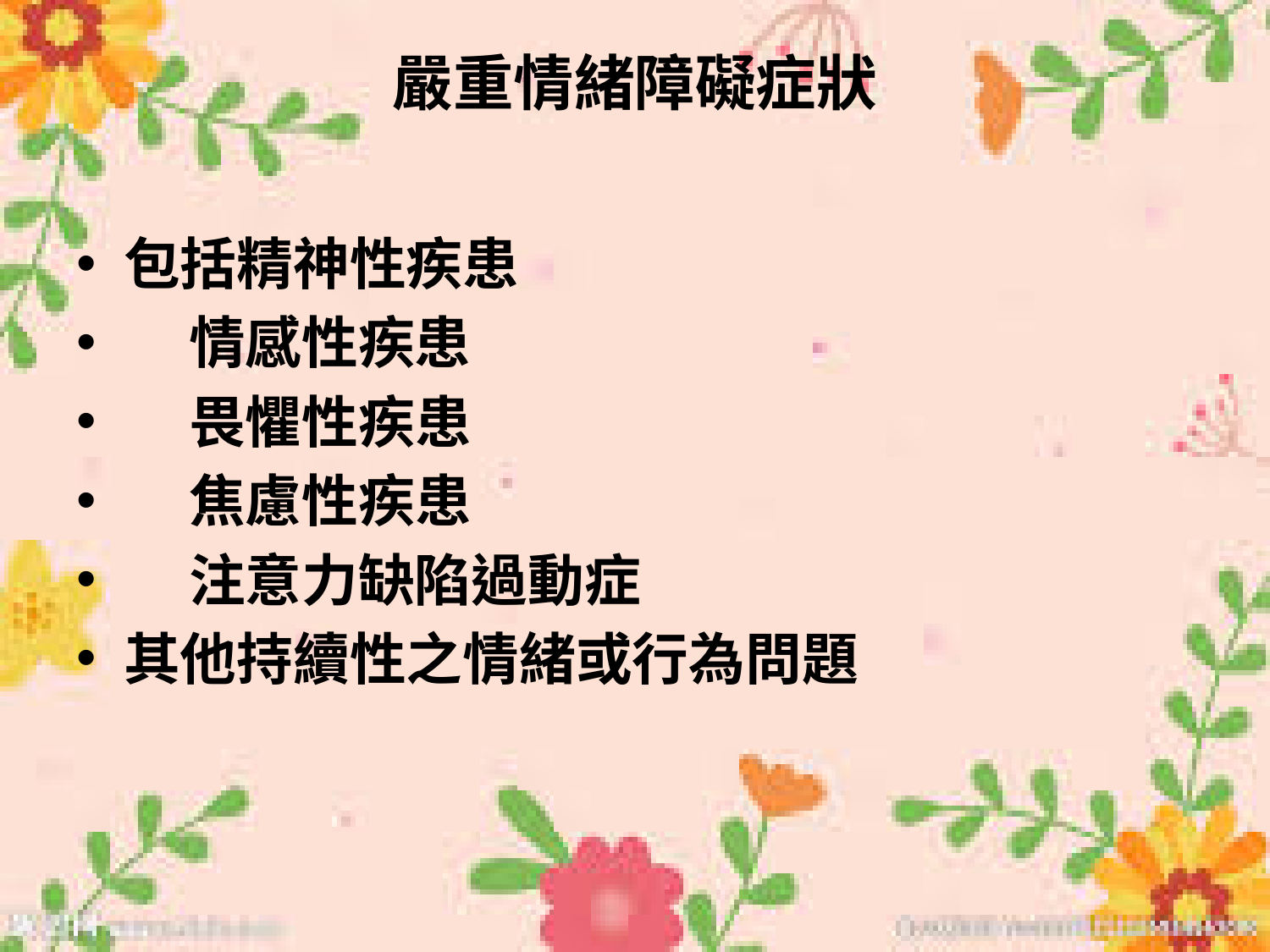

# 嚴重情緒障礙症狀
包括精神性疾患
    情感性疾患
    畏懼性疾患
    焦慮性疾患
    注意力缺陷過動症
其他持續性之情緒或行為問題